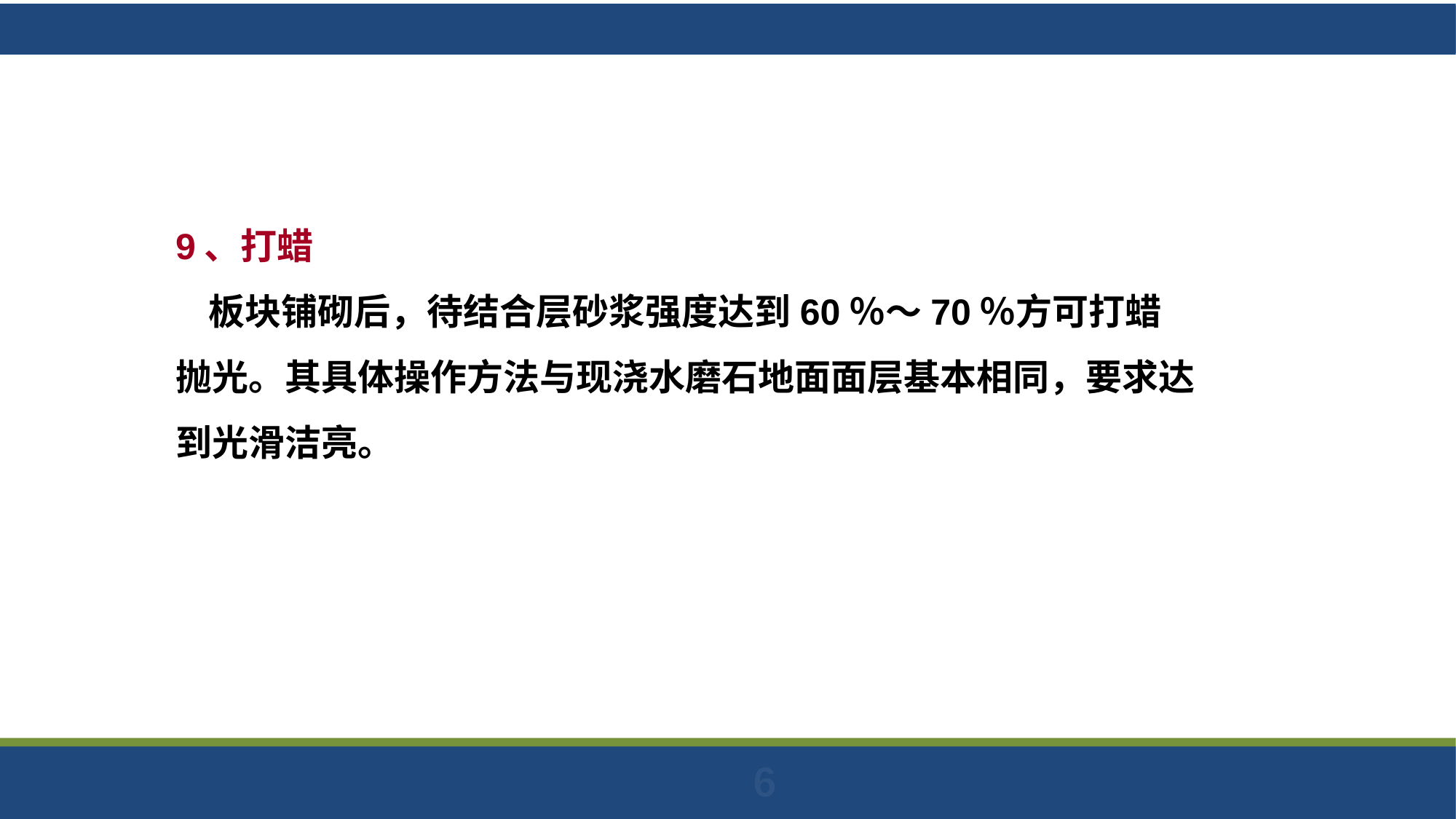

工艺流程
9、打蜡
   板块铺砌后，待结合层砂浆强度达到60％～70％方可打蜡抛光。其具体操作方法与现浇水磨石地面面层基本相同，要求达到光滑洁亮。

6